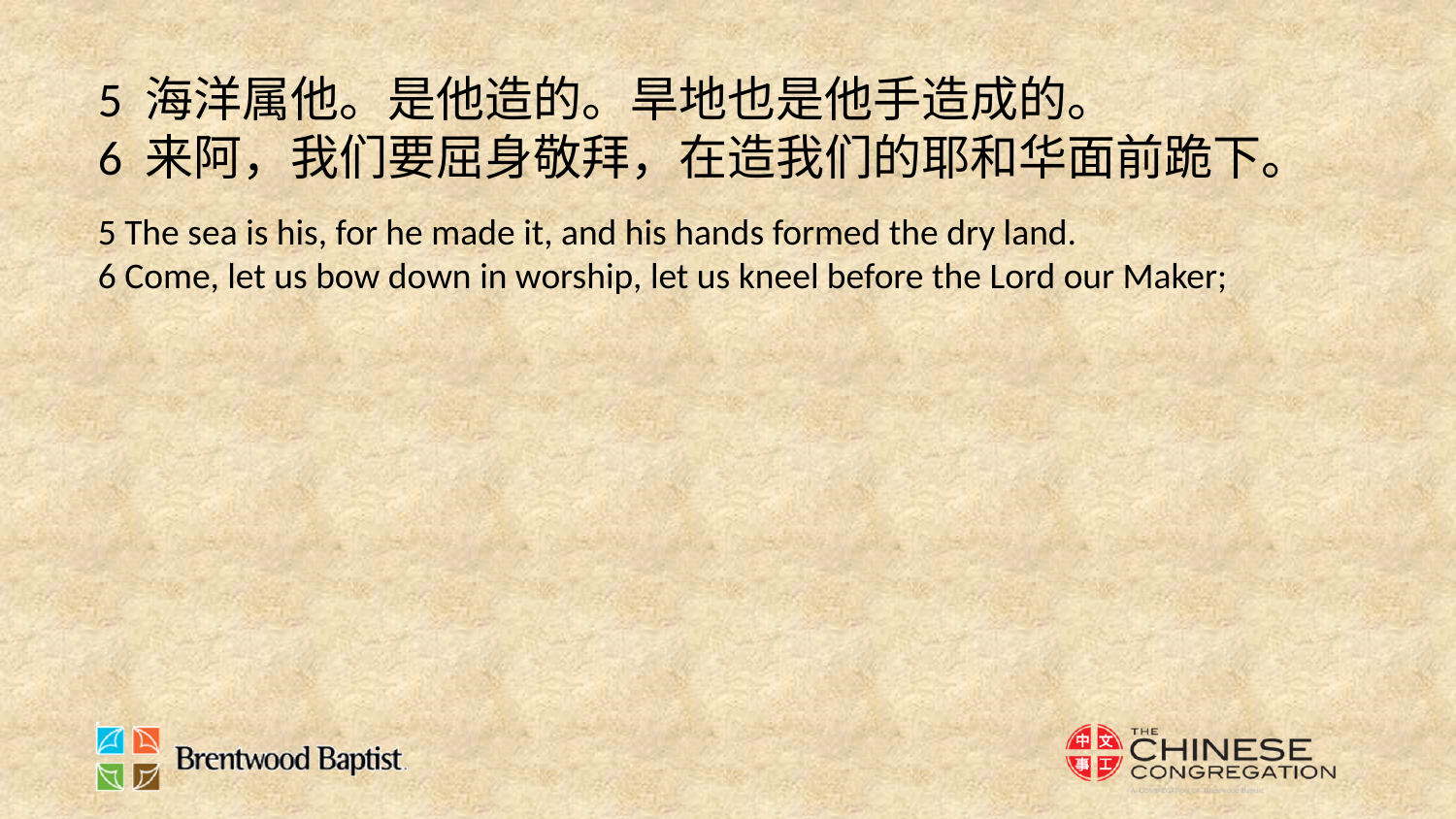

5 海洋属他。是他造的。旱地也是他手造成的。
6 来阿，我们要屈身敬拜，在造我们的耶和华面前跪下。

5 The sea is his, for he made it, and his hands formed the dry land.
6 Come, let us bow down in worship, let us kneel before the Lord our Maker;